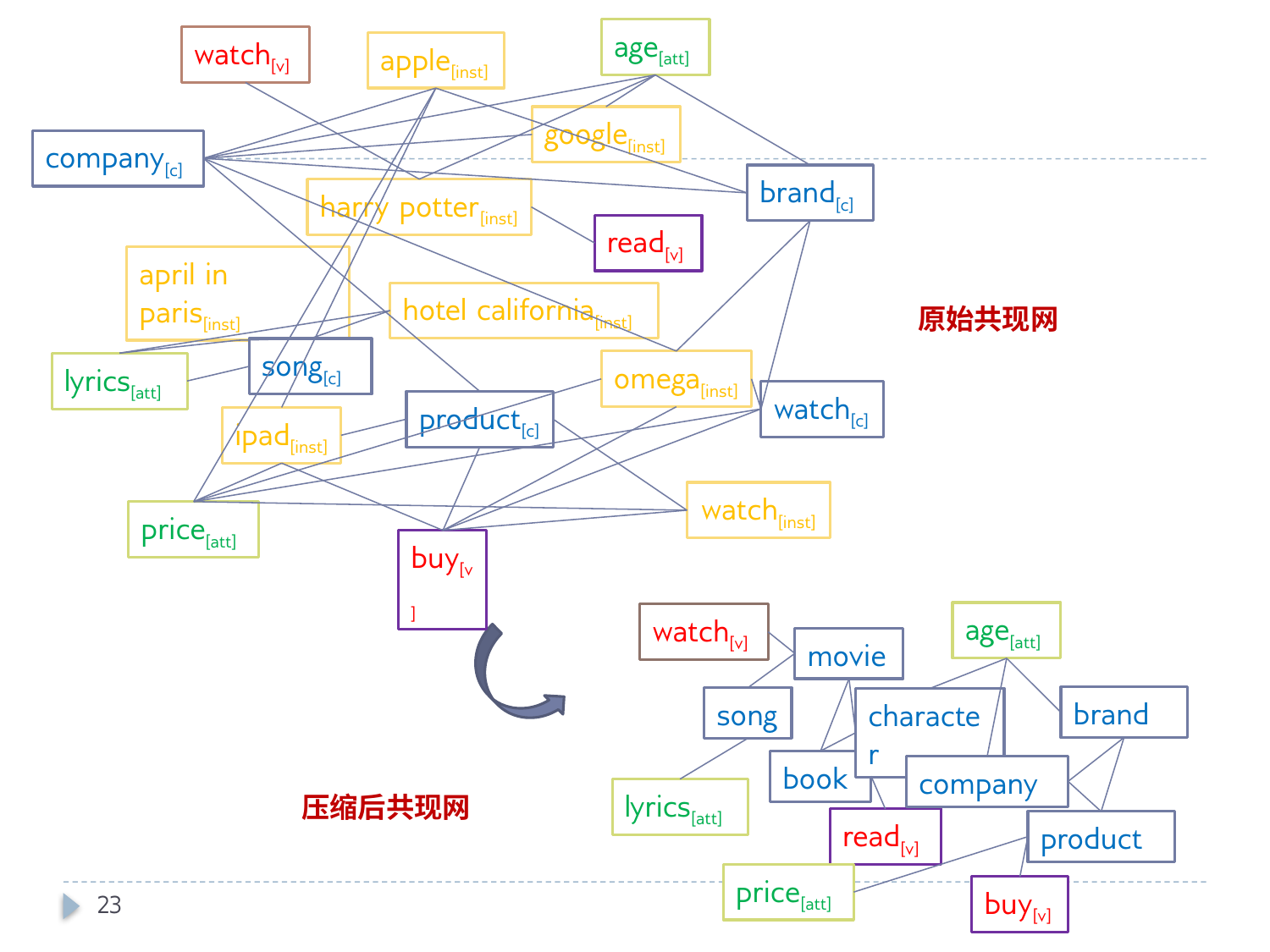

age[att]
watch[v]
apple[inst]
google[inst]
company[c]
brand[c]
harry potter[inst]
read[v]
april in paris[inst]
hotel california[inst]
原始共现网
song[c]
omega[inst]
lyrics[att]
watch[c]
product[c]
ipad[inst]
watch[inst]
price[att]
buy[v]
age[att]
watch[v]
movie
brand
song
character
book
company
lyrics[att]
压缩后共现网
read[v]
product
price[att]
buy[v]

23